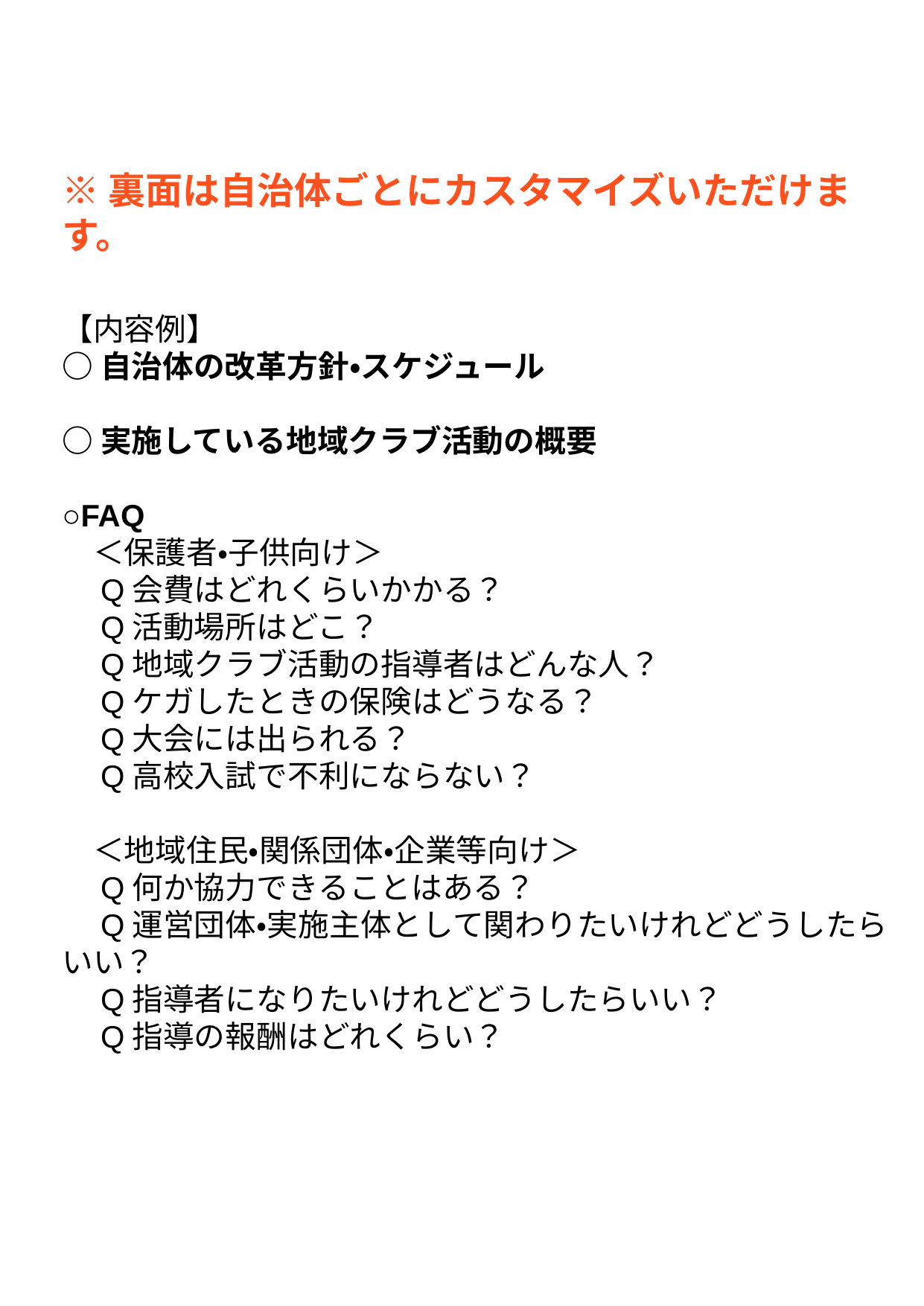

※裏面は自治体ごとにカスタマイズいただけます。
【内容例】
○自治体の改革方針・スケジュール

○実施している地域クラブ活動の概要

○FAQ
　＜保護者・子供向け＞
　Q会費はどれくらいかかる？
　Q活動場所はどこ？
　Q地域クラブ活動の指導者はどんな人？
　Qケガしたときの保険はどうなる？
　Q大会には出られる？
　Q高校入試で不利にならない？

　＜地域住民・関係団体・企業等向け＞
　Q何か協力できることはある？
　Q運営団体・実施主体として関わりたいけれどどうしたらいい？
　Q指導者になりたいけれどどうしたらいい？
　Q指導の報酬はどれくらい？